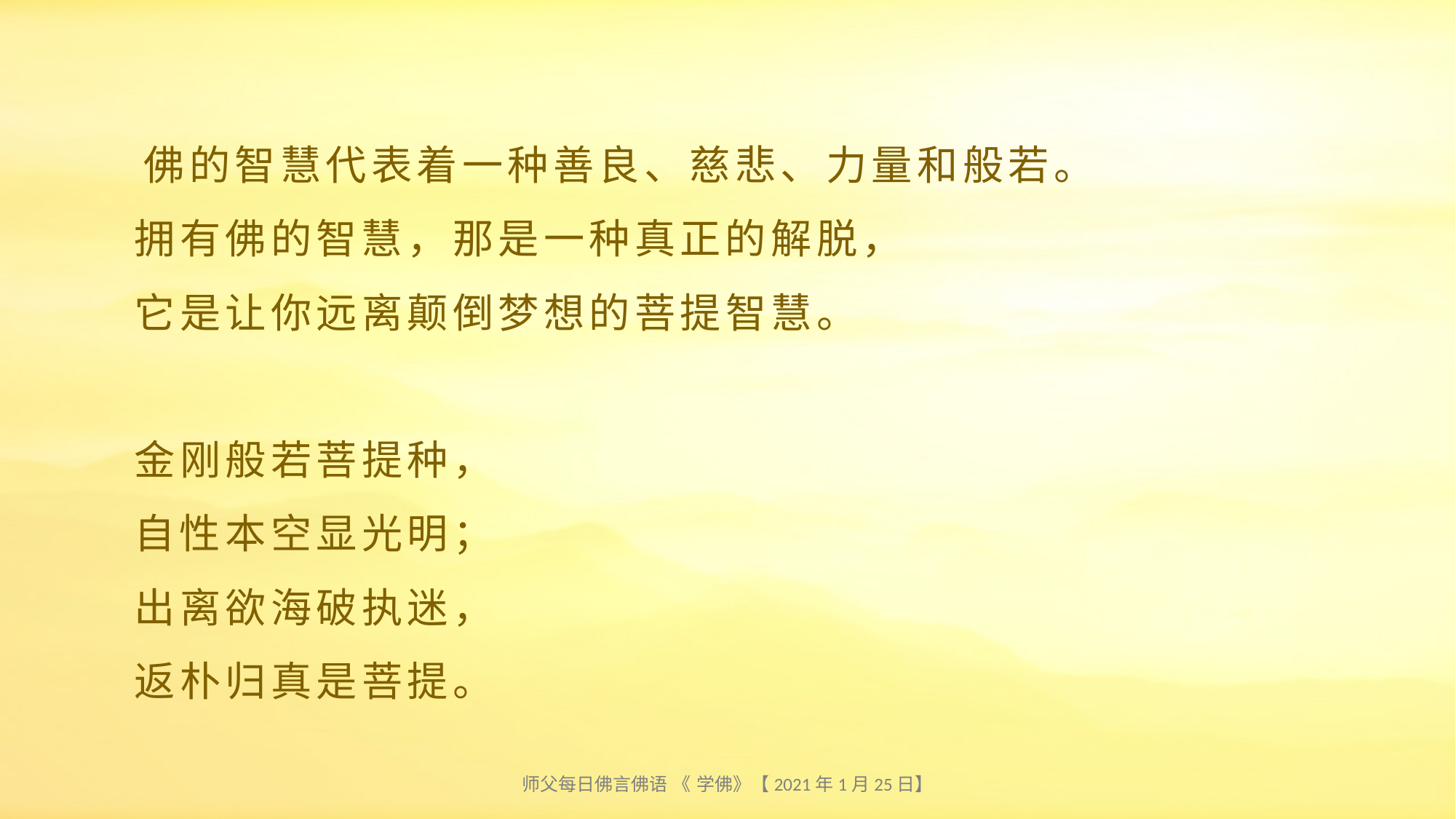

# 佛的智慧代表着一种善良、慈悲、力量和般若。 拥有佛的智慧，那是一种真正的解脱， 它是让你远离颠倒梦想的菩提智慧。 金刚般若菩提种， 自性本空显光明； 出离欲海破执迷， 返朴归真是菩提。
师父每日佛言佛语 《 学佛》【2021年1月25日】